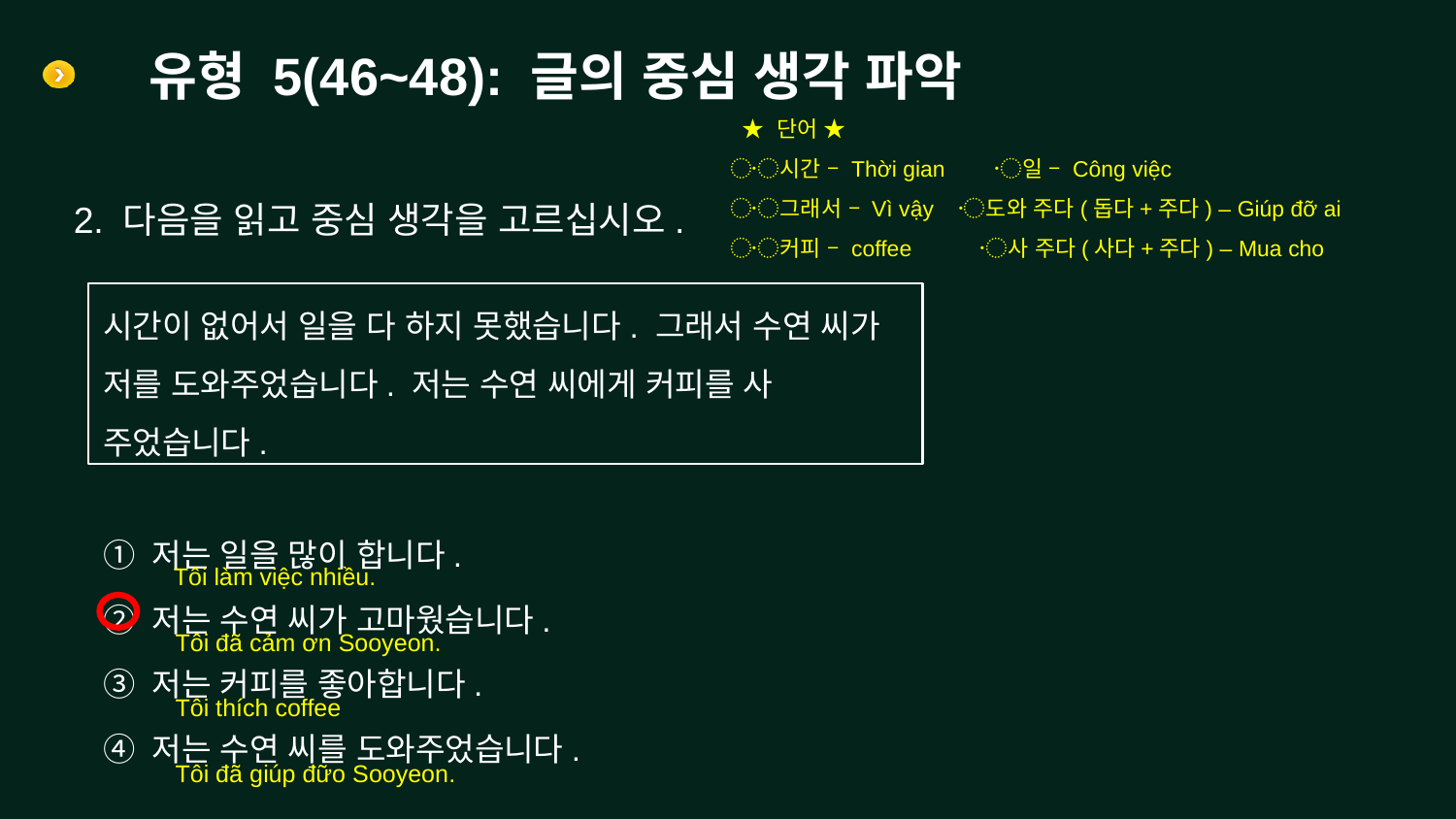

# 유형 5(46~48): 글의 중심 생각 파악
  ★ 단어 ★
〮시간 – Thời gian       〮일 – Công việc
〮그래서 – Vì vậy   〮도와 주다(돕다+주다) – Giúp đỡ ai
〮커피 – coffee          〮사 주다(사다+주다) – Mua cho
2. 다음을 읽고 중심 생각을 고르십시오.
시간이 없어서 일을 다 하지 못했습니다. 그래서 수연 씨가 저를 도와주었습니다. 저는 수연 씨에게 커피를 사 주었습니다.
① 저는 일을 많이 합니다.
② 저는 수연 씨가 고마웠습니다.
③ 저는 커피를 좋아합니다.
④ 저는 수연 씨를 도와주었습니다.
Tôi làm việc nhiều.

Tôi đã cảm ơn Sooyeon.
Tôi thích coffee
Tôi đã giúp đữo Sooyeon.